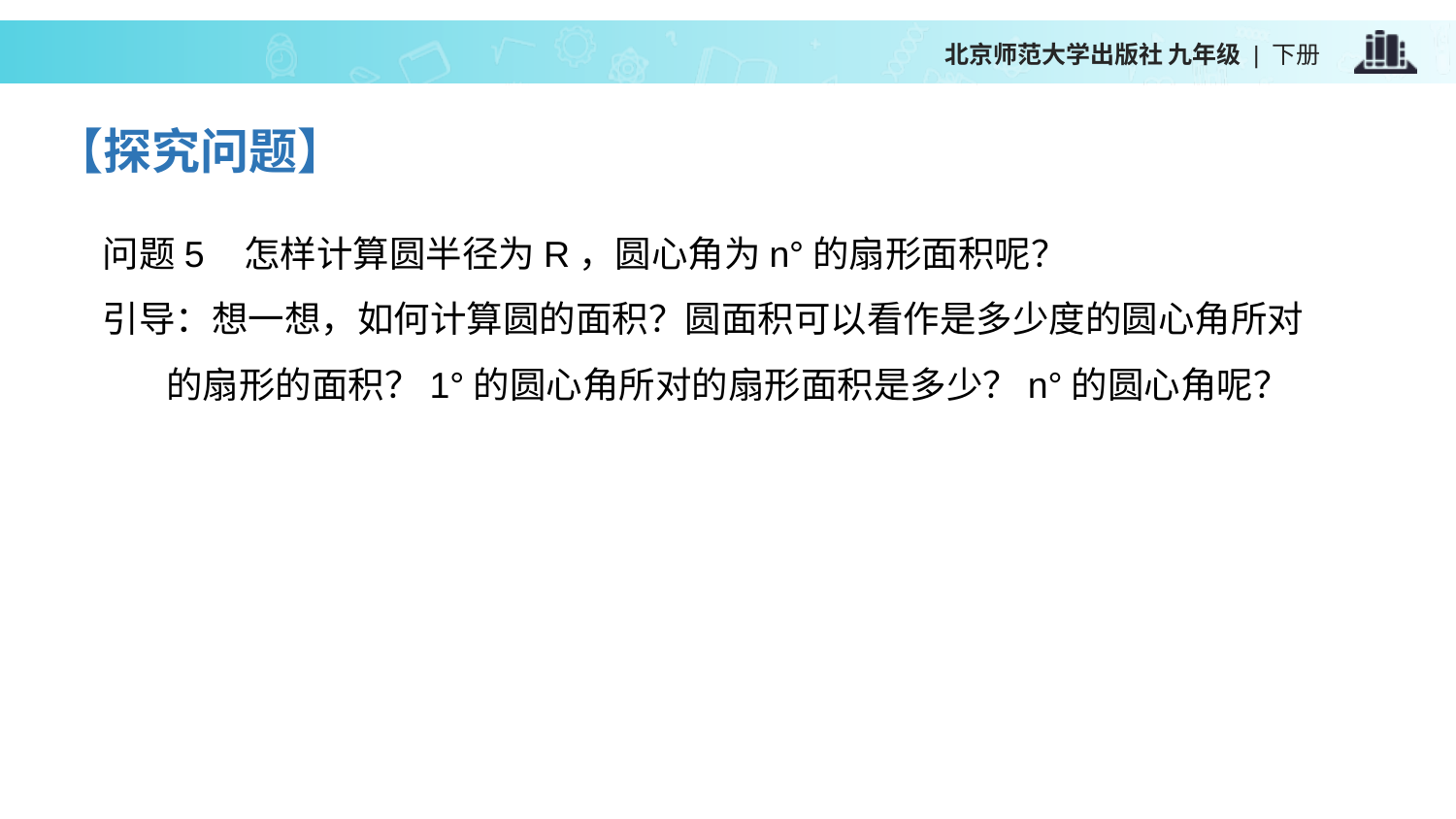

【探究问题】
问题5   怎样计算圆半径为R，圆心角为n°的扇形面积呢？
引导：想一想，如何计算圆的面积？圆面积可以看作是多少度的圆心角所对的扇形的面积？1°的圆心角所对的扇形面积是多少？n°的圆心角呢？